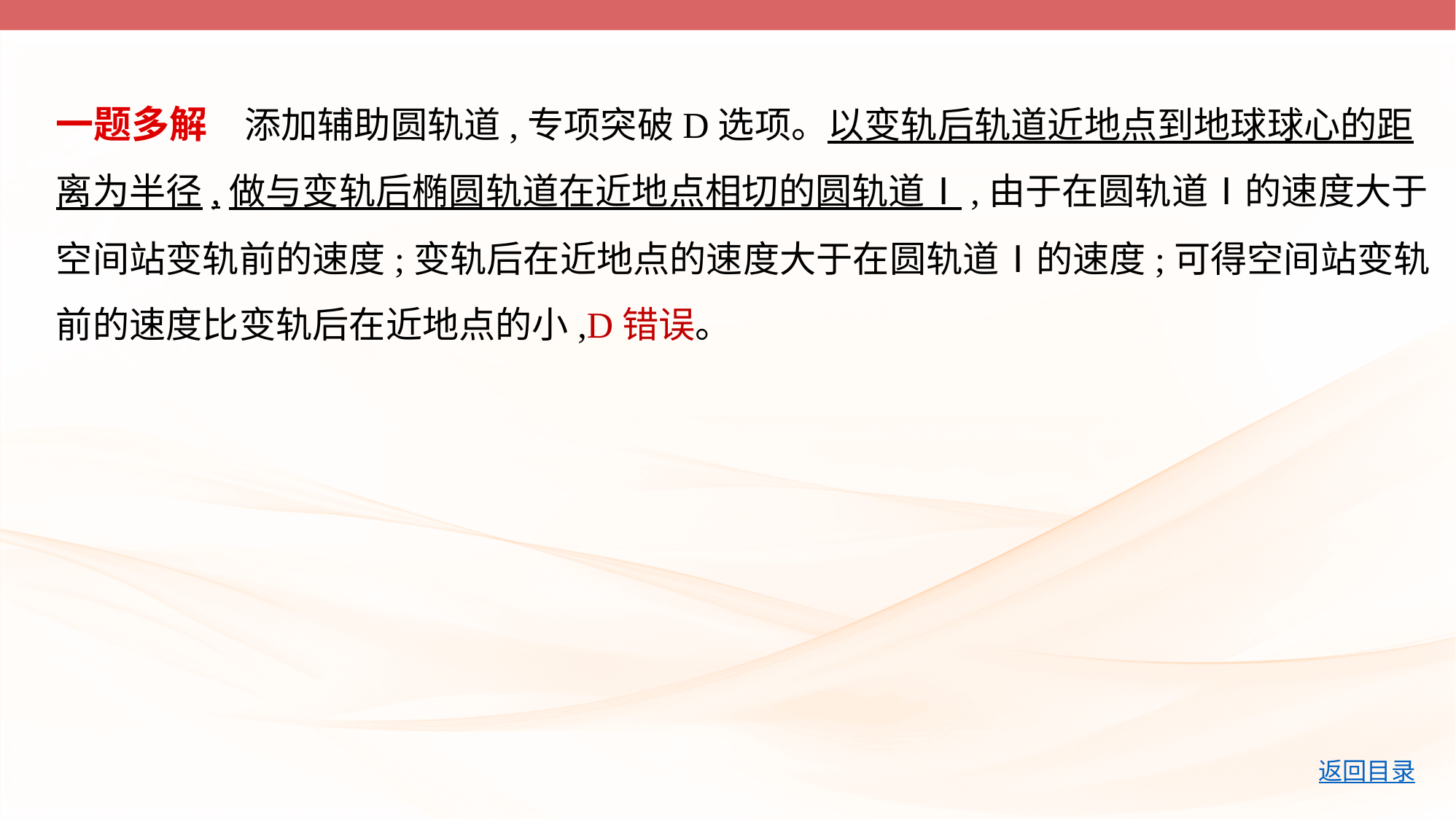

一题多解　添加辅助圆轨道,专项突破D选项。以变轨后轨道近地点到地球球心的距
离为半径,做与变轨后椭圆轨道在近地点相切的圆轨道Ⅰ,由于在圆轨道Ⅰ的速度大于
空间站变轨前的速度;变轨后在近地点的速度大于在圆轨道Ⅰ的速度;可得空间站变轨
前的速度比变轨后在近地点的小,D错误。